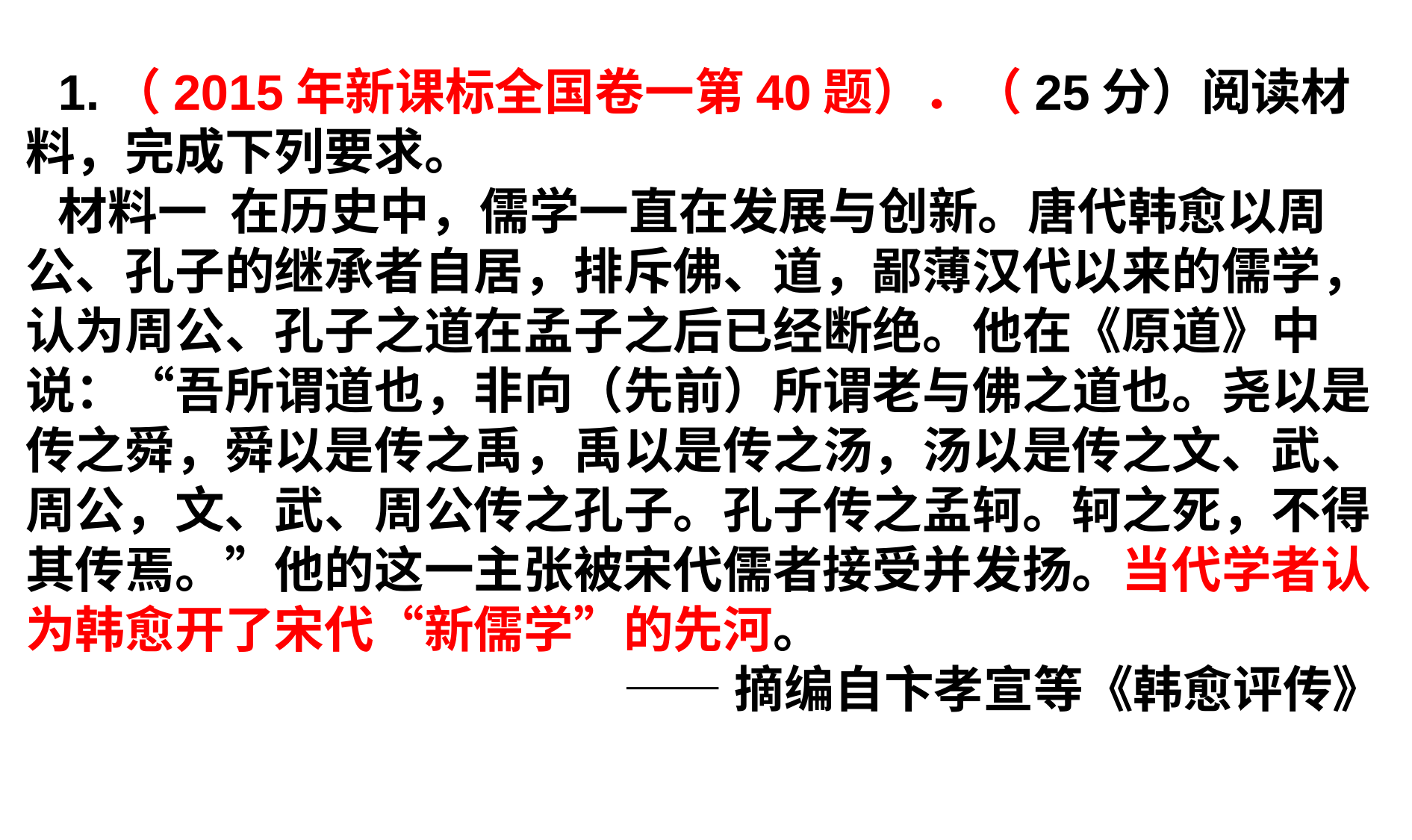

1.（2015年新课标全国卷一第40题）．（25分）阅读材料，完成下列要求。
材料一  在历史中，儒学一直在发展与创新。唐代韩愈以周公、孔子的继承者自居，排斥佛、道，鄙薄汉代以来的儒学，认为周公、孔子之道在孟子之后已经断绝。他在《原道》中说：“吾所谓道也，非向（先前）所谓老与佛之道也。尧以是传之舜，舜以是传之禹，禹以是传之汤，汤以是传之文、武、周公，文、武、周公传之孔子。孔子传之孟轲。轲之死，不得其传焉。”他的这一主张被宋代儒者接受并发扬。当代学者认为韩愈开了宋代“新儒学”的先河。
——摘编自卞孝宣等《韩愈评传》